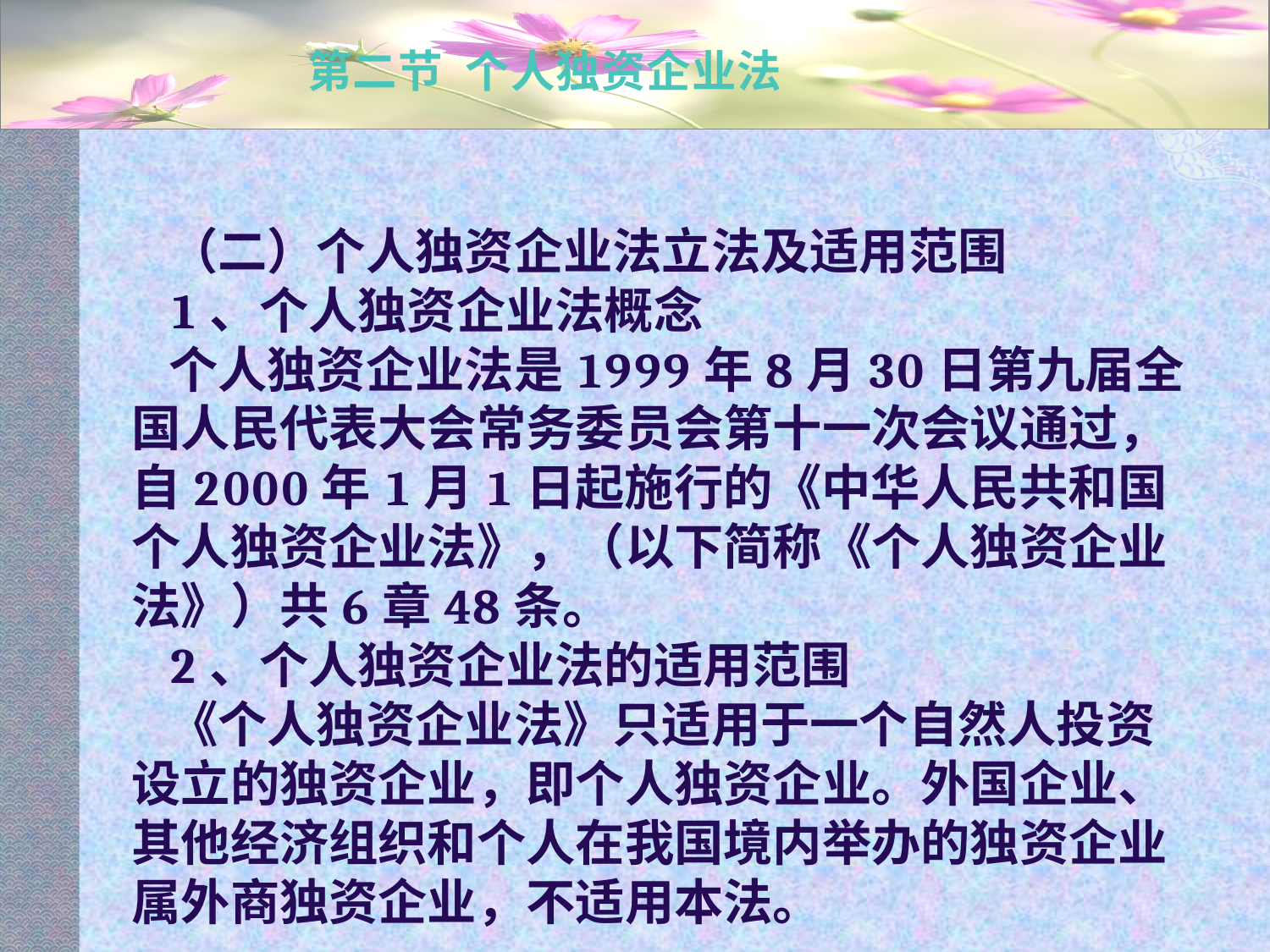

# 第二节  个人独资企业法
（二）个人独资企业法立法及适用范围
1、个人独资企业法概念
个人独资企业法是1999年8月30日第九届全国人民代表大会常务委员会第十一次会议通过，自2000年1月1日起施行的《中华人民共和国个人独资企业法》，（以下简称《个人独资企业法》）共6章48条。
2、个人独资企业法的适用范围
《个人独资企业法》只适用于一个自然人投资设立的独资企业，即个人独资企业。外国企业、其他经济组织和个人在我国境内举办的独资企业属外商独资企业，不适用本法。